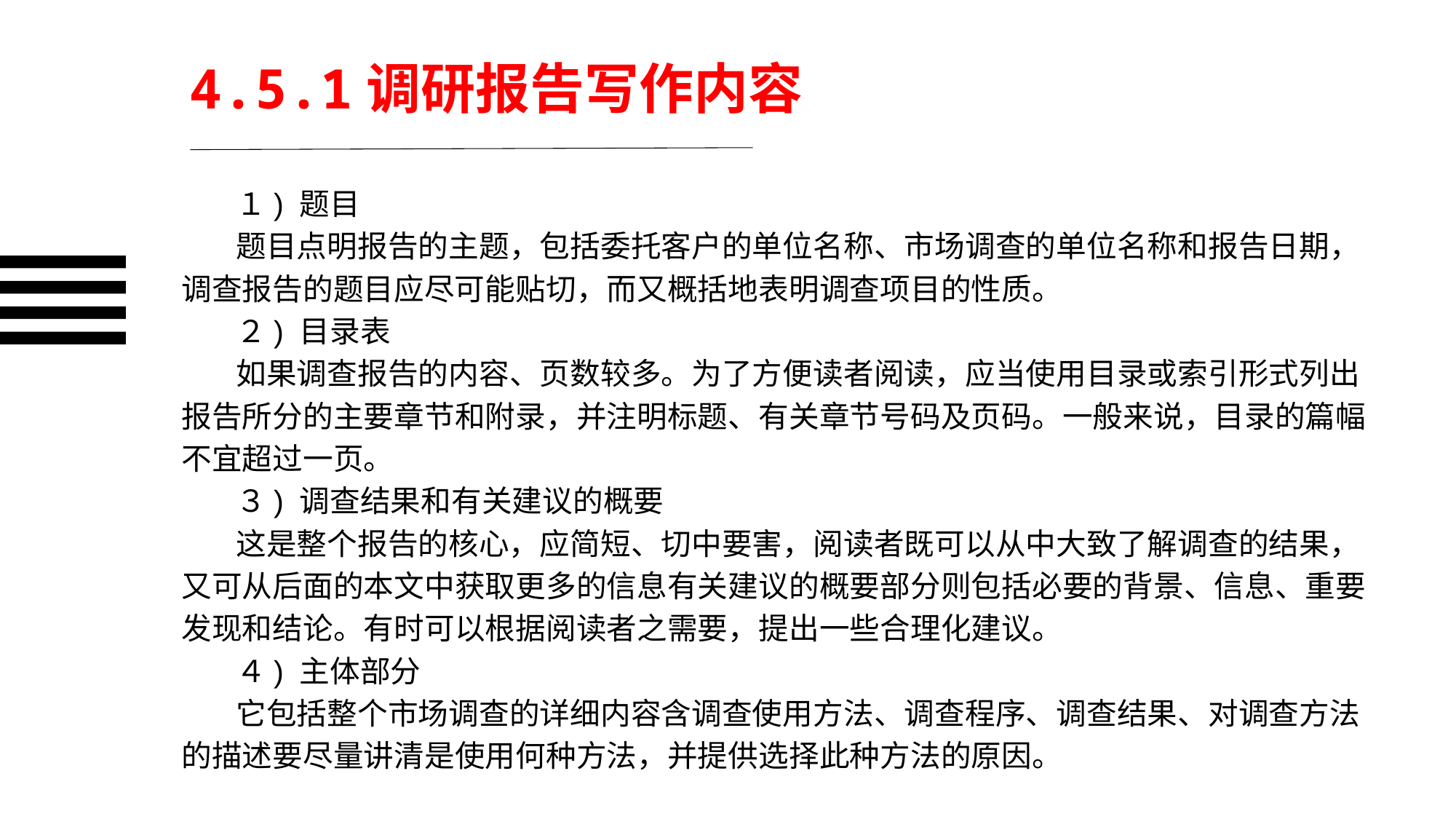

4.5.1调研报告写作内容
１) 题目
题目点明报告的主题，包括委托客户的单位名称、市场调查的单位名称和报告日期，调查报告的题目应尽可能贴切，而又概括地表明调查项目的性质。
２) 目录表
如果调查报告的内容、页数较多。为了方便读者阅读，应当使用目录或索引形式列出报告所分的主要章节和附录，并注明标题、有关章节号码及页码。一般来说，目录的篇幅不宜超过一页。
３) 调查结果和有关建议的概要
这是整个报告的核心，应简短、切中要害，阅读者既可以从中大致了解调查的结果，又可从后面的本文中获取更多的信息有关建议的概要部分则包括必要的背景、信息、重要发现和结论。有时可以根据阅读者之需要，提出一些合理化建议。
４) 主体部分
它包括整个市场调查的详细内容含调查使用方法、调查程序、调查结果、对调查方法的描述要尽量讲清是使用何种方法，并提供选择此种方法的原因。